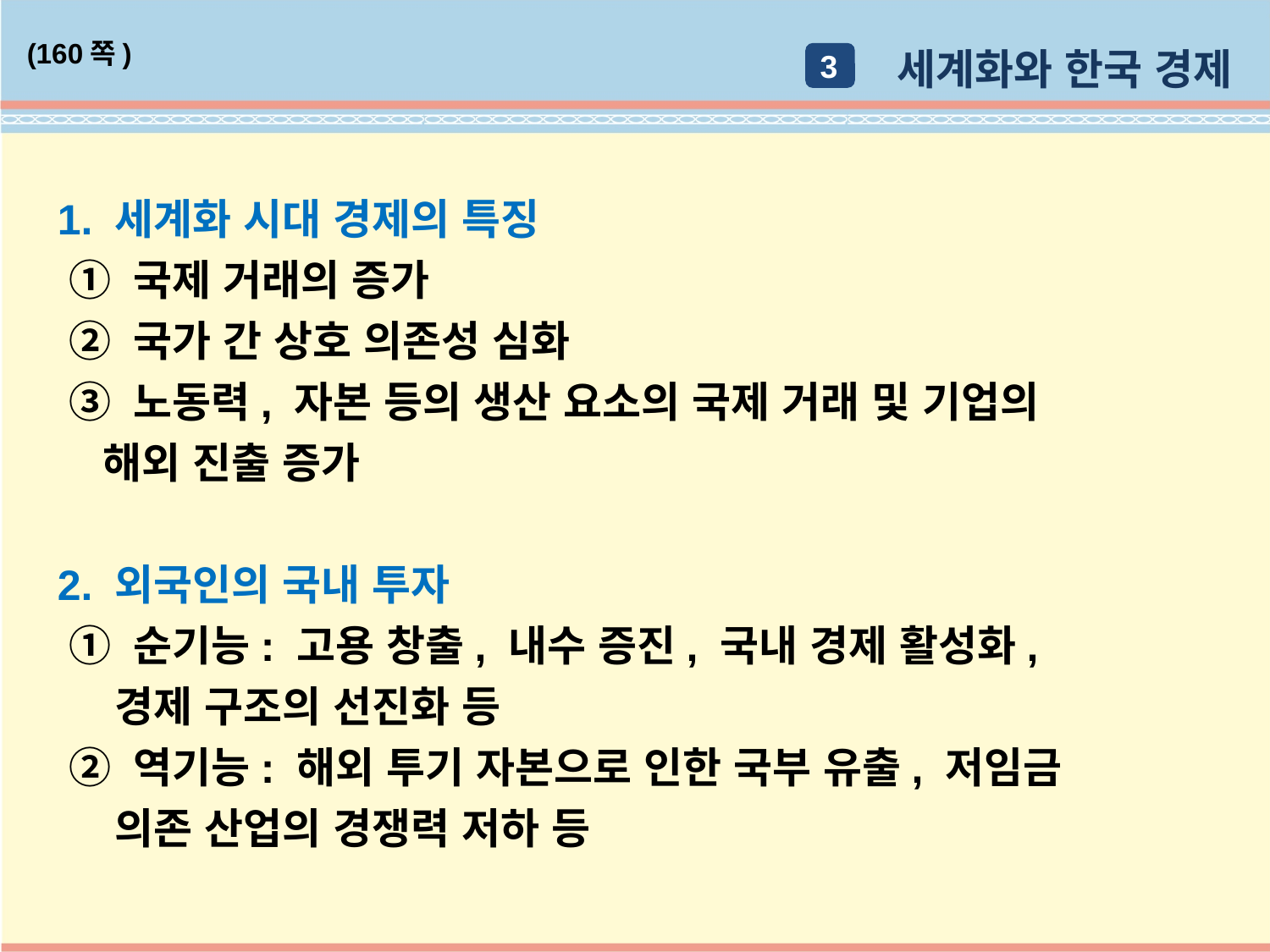

세계화와 한국 경제
(160쪽)
3
1. 세계화 시대 경제의 특징
 ① 국제 거래의 증가
 ② 국가 간 상호 의존성 심화
 ③ 노동력, 자본 등의 생산 요소의 국제 거래 및 기업의
   해외 진출 증가

2. 외국인의 국내 투자
 ① 순기능: 고용 창출, 내수 증진, 국내 경제 활성화,
    경제 구조의 선진화 등
 ② 역기능: 해외 투기 자본으로 인한 국부 유출, 저임금
    의존 산업의 경쟁력 저하 등